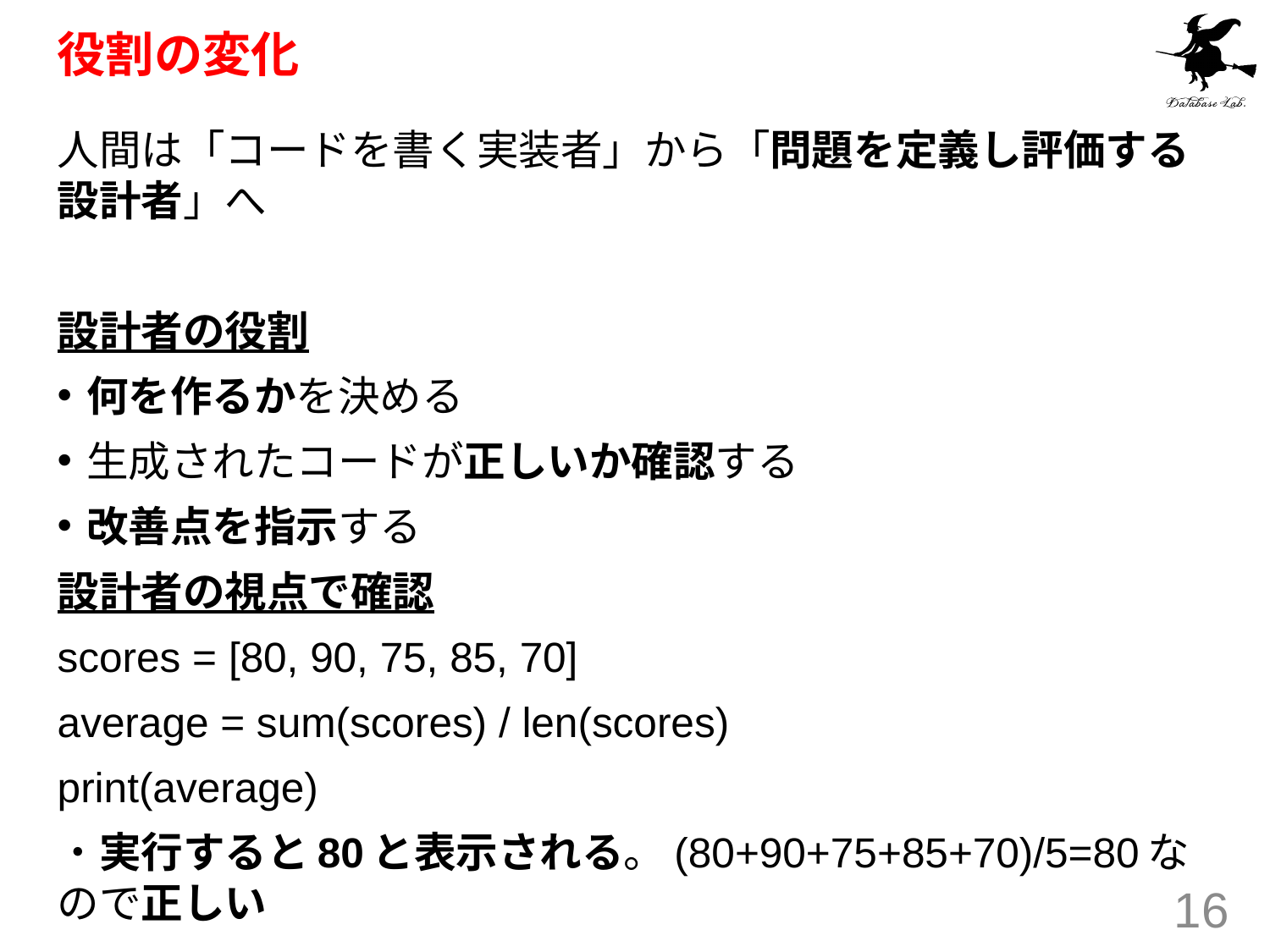

# 役割の変化
人間は「コードを書く実装者」から「問題を定義し評価する設計者」へ

設計者の役割
何を作るかを決める
生成されたコードが正しいか確認する
改善点を指示する
設計者の視点で確認
scores = [80, 90, 75, 85, 70]
average = sum(scores) / len(scores)
print(average)
・実行すると80と表示される。(80+90+75+85+70)/5=80なので正しい
16